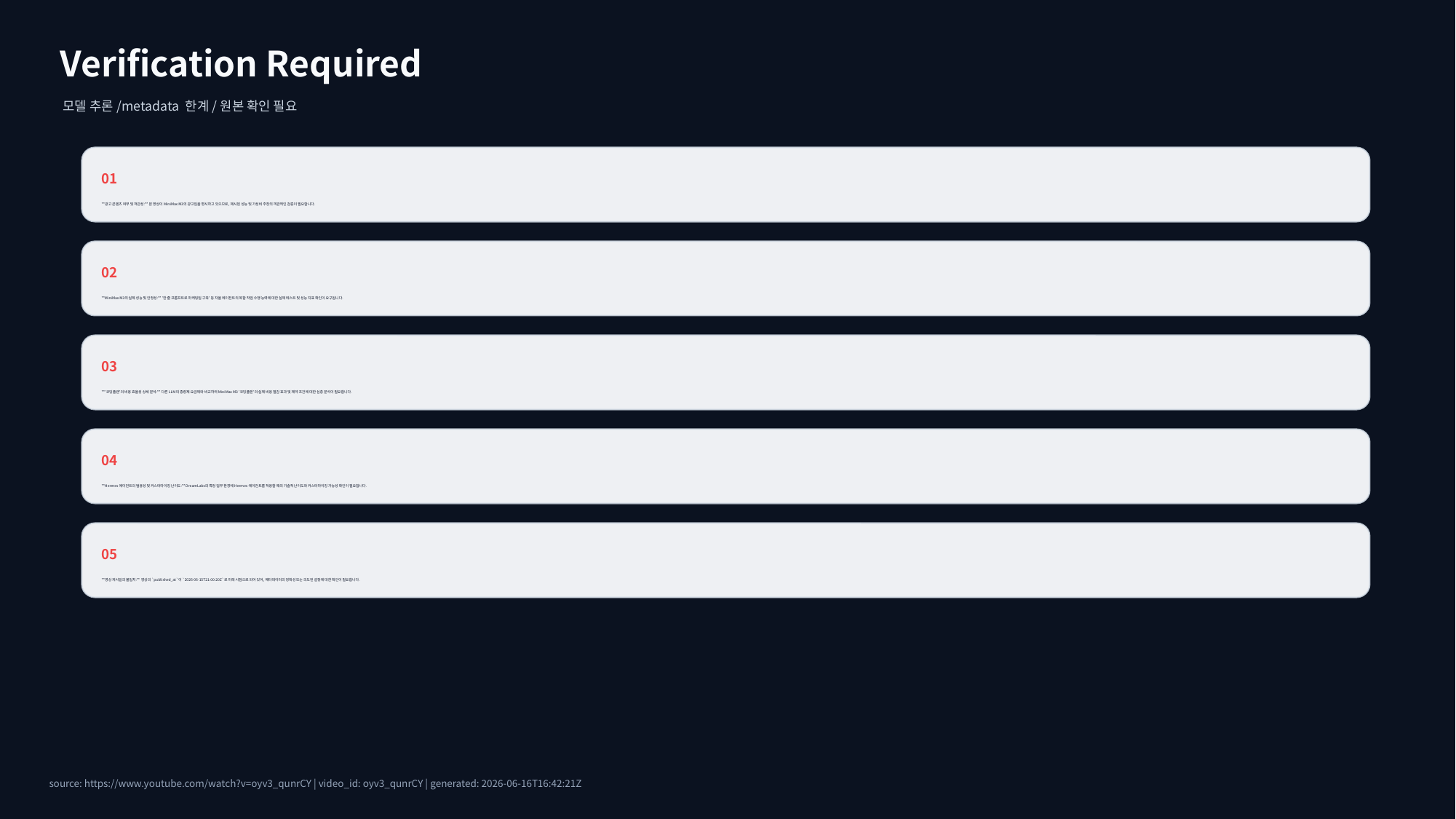

Verification Required
모델 추론/metadata 한계/원본 확인 필요

01
**광고 콘텐츠 여부 및 객관성:** 본 영상이 MiniMax M3의 광고임을 명시하고 있으므로, 제시된 성능 및 가성비 주장의 객관적인 검증이 필요합니다.

02
**MiniMax M3의 실제 성능 및 안정성:** '한 줄 프롬프트로 마케팅팀 구축' 등 자율 에이전트의 복합 작업 수행 능력에 대한 실제 테스트 및 성능 지표 확인이 요구됩니다.

03
**'코딩플랜'의 비용 효율성 상세 분석:** 다른 LLM의 종량제 요금제와 비교하여 MiniMax M3 '코딩플랜'의 실제 비용 절감 효과 및 제약 조건에 대한 심층 분석이 필요합니다.

04
**Hermes 에이전트의 범용성 및 커스터마이징 난이도:** DreamLabs의 특정 업무 환경에 Hermes 에이전트를 적용할 때의 기술적 난이도와 커스터마이징 가능성 확인이 필요합니다.

05
**영상 게시일의 불일치:** 영상의 `published_at`이 `2026-06-15T21:00:20Z`로 미래 시점으로 되어 있어, 메타데이터의 정확성 또는 의도된 설정에 대한 확인이 필요합니다.
source: https://www.youtube.com/watch?v=oyv3_qunrCY | video_id: oyv3_qunrCY | generated: 2026-06-16T16:42:21Z